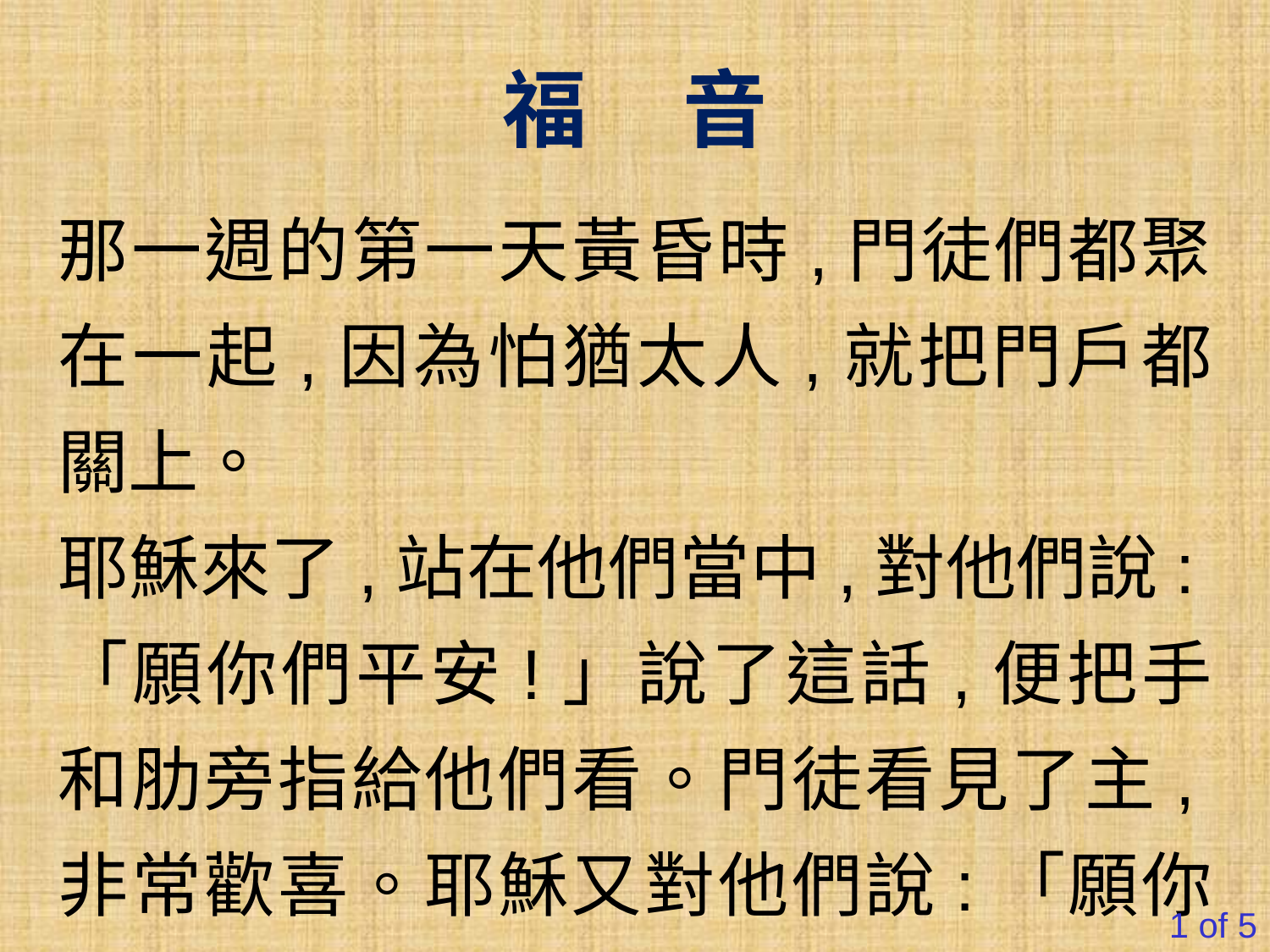

福     音

那一週的第一天黃昏時,門徒們都聚在一起,因為怕猶太人,就把門戶都關上。
耶穌來了,站在他們當中,對他們說:「願你們平安!」說了這話,便把手和肋旁指給他們看。門徒看見了主,非常歡喜。耶穌又對他們說:「願你們平安!父怎樣派遣了我,我也怎樣派遣你們。」
1 of 5